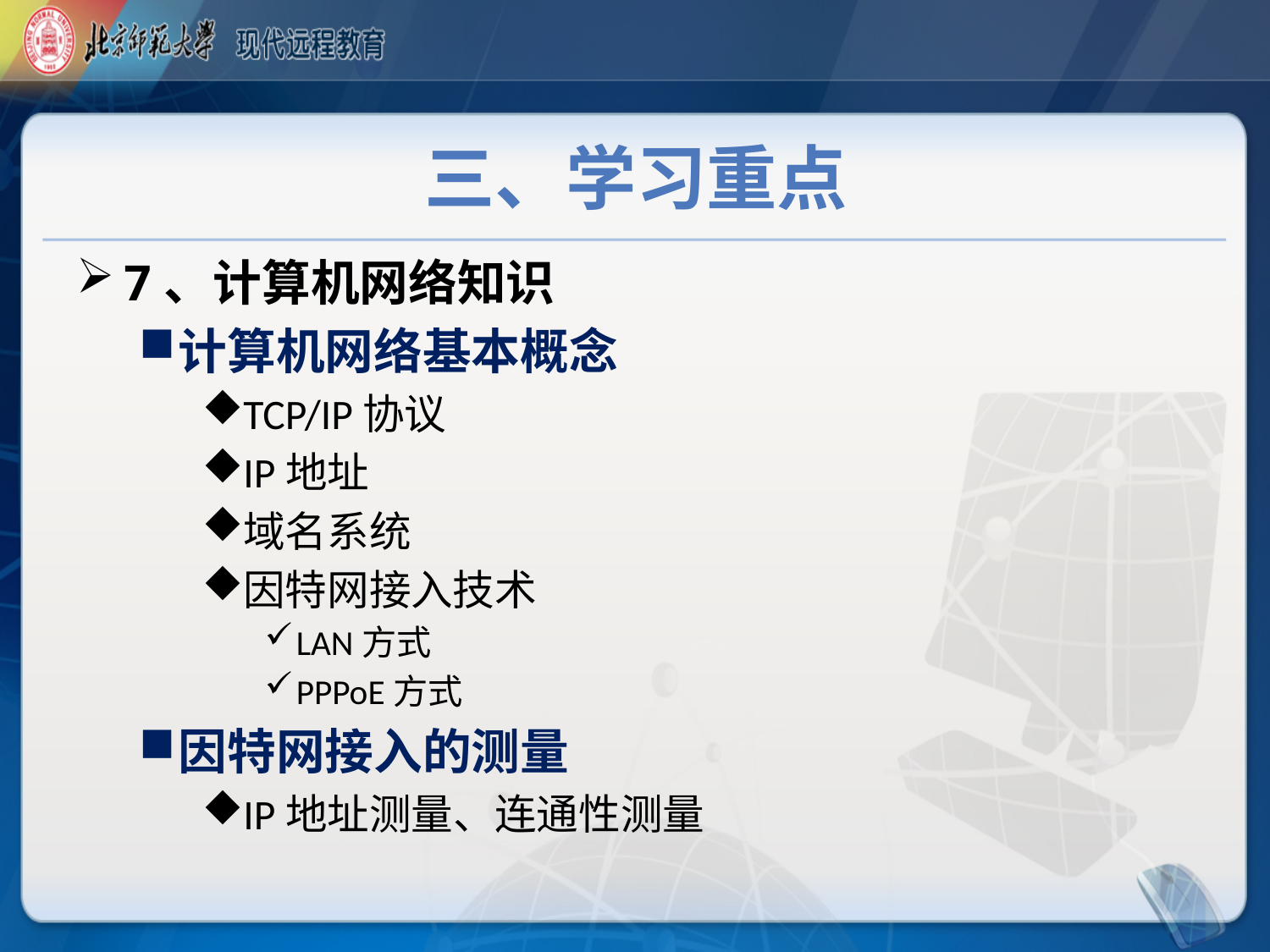

# 三、学习重点
7、计算机网络知识
计算机网络基本概念
TCP/IP协议
IP地址
域名系统
因特网接入技术
LAN方式
PPPoE方式
因特网接入的测量
IP地址测量、连通性测量